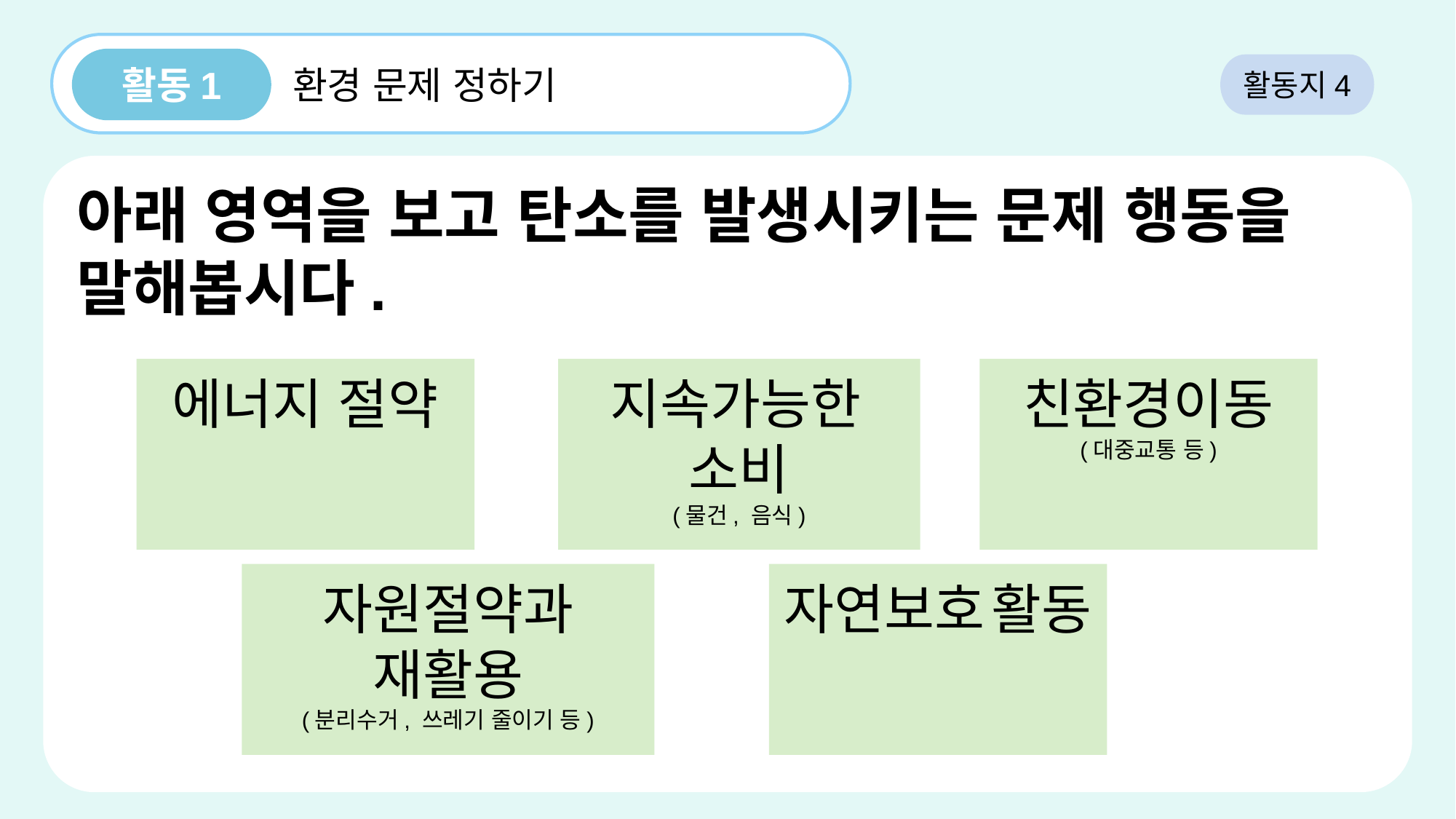

활동1
활동지4
환경 문제 정하기

아래 영역을 보고 탄소를 발생시키는 문제 행동을 말해봅시다.
에너지 절약
지속가능한
소비
(물건, 음식)
친환경이동
(대중교통 등)
자연보호 활동
자원절약과
재활용
(분리수거, 쓰레기 줄이기 등)